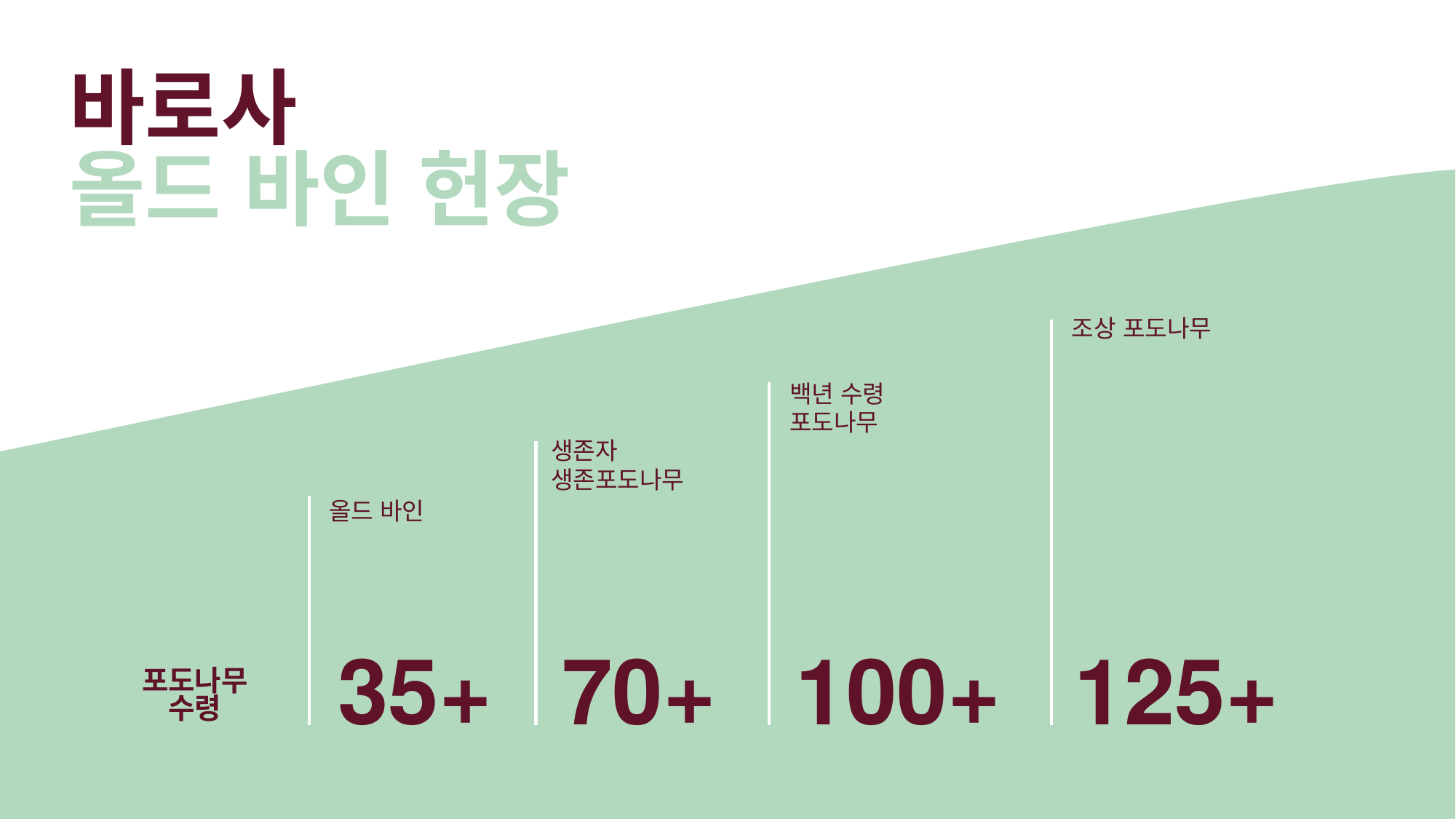

바로사
올드 바인 헌장

조상 포도나무
백년 수령
포도나무
생존자  생존포도나무
올드 바인
35+
70+
100+
125+
포도나무 수령